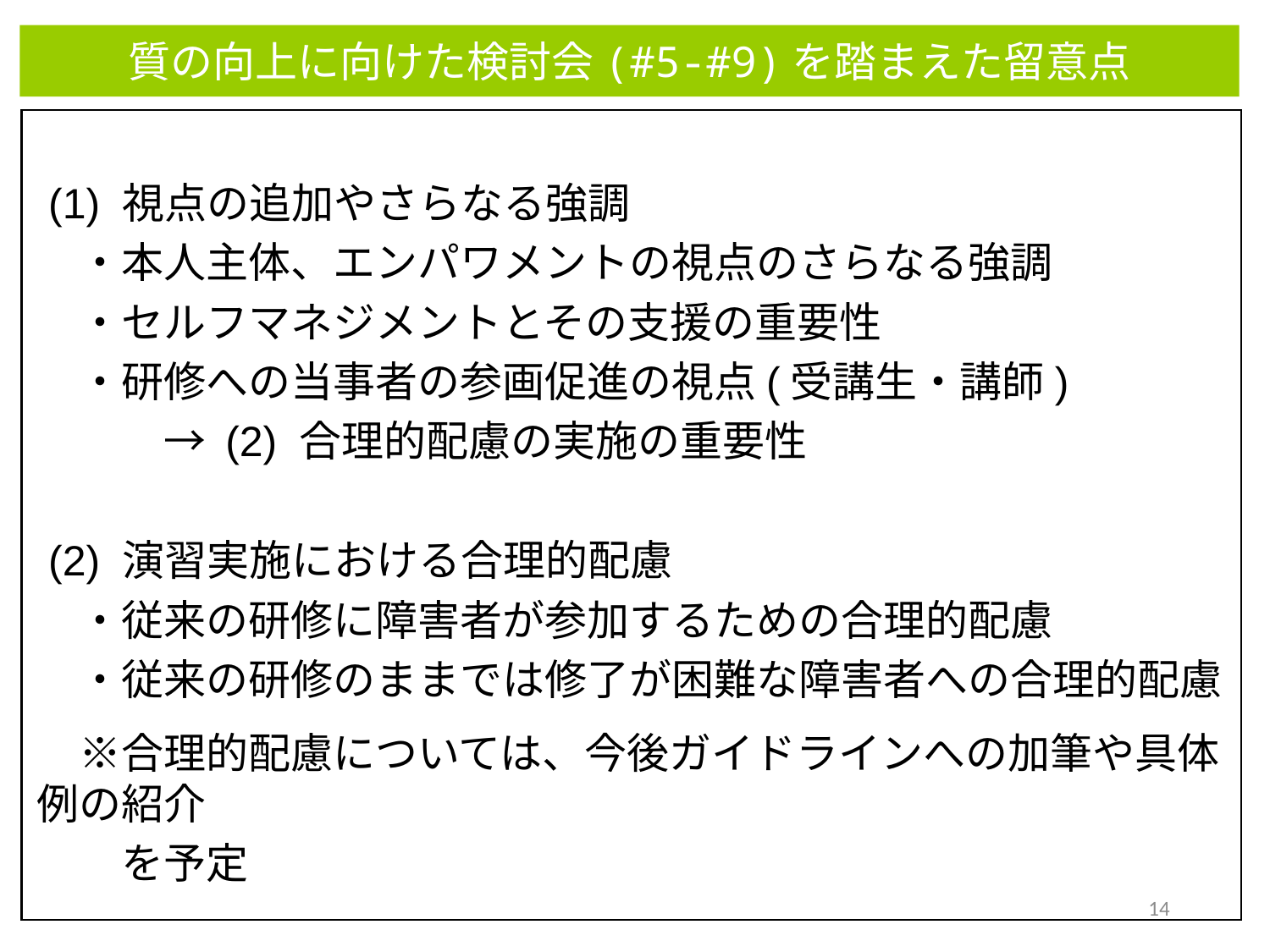

質の向上に向けた検討会(#5-#9)を踏まえた留意点

 (1) 視点の追加やさらなる強調
　・本人主体、エンパワメントの視点のさらなる強調
　・セルフマネジメントとその支援の重要性
　・研修への当事者の参画促進の視点(受講生・講師)
　　　→ (2) 合理的配慮の実施の重要性

 (2) 演習実施における合理的配慮
　・従来の研修に障害者が参加するための合理的配慮
　・従来の研修のままでは修了が困難な障害者への合理的配慮

　※合理的配慮については、今後ガイドラインへの加筆や具体例の紹介
　　を予定
14